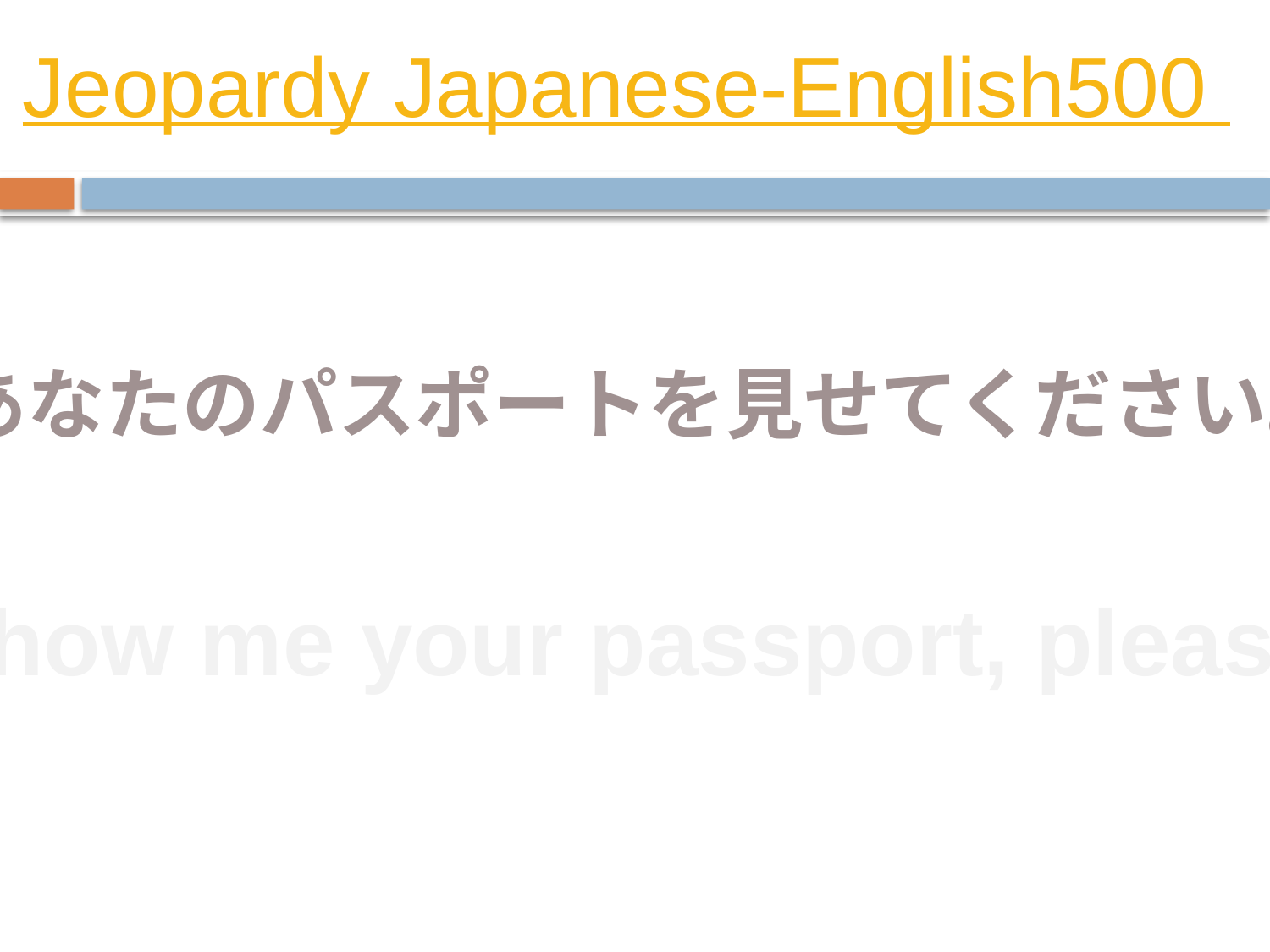

# Jeopardy Japanese-English500
あなたのパスポートを見せてください。
Show me your passport, please.